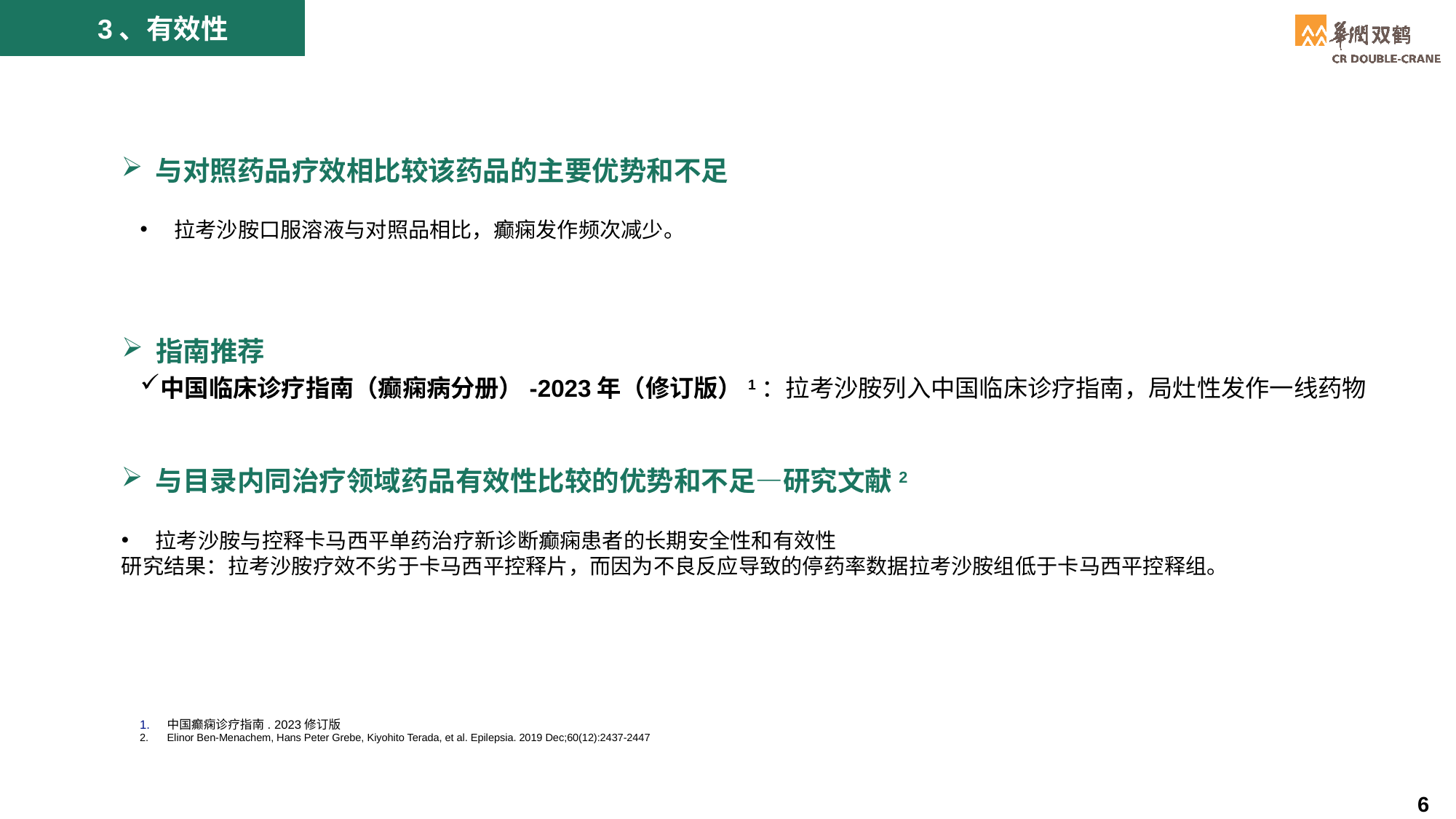

3、有效性
与对照药品疗效相比较该药品的主要优势和不足
3
拉考沙胺口服溶液与对照品相比，癫痫发作频次减少。
指南推荐
中国临床诊疗指南（癫痫病分册）-2023年（修订版）1：拉考沙胺列入中国临床诊疗指南，局灶性发作一线药物
与目录内同治疗领域药品有效性比较的优势和不足—研究文献2
拉考沙胺与控释卡马西平单药治疗新诊断癫痫患者的长期安全性和有效性
研究结果：拉考沙胺疗效不劣于卡马西平控释片，而因为不良反应导致的停药率数据拉考沙胺组低于卡马西平控释组。
中国癫痫诊疗指南. 2023修订版
Elinor Ben-Menachem, Hans Peter Grebe, Kiyohito Terada, et al. Epilepsia. 2019 Dec;60(12):2437-2447